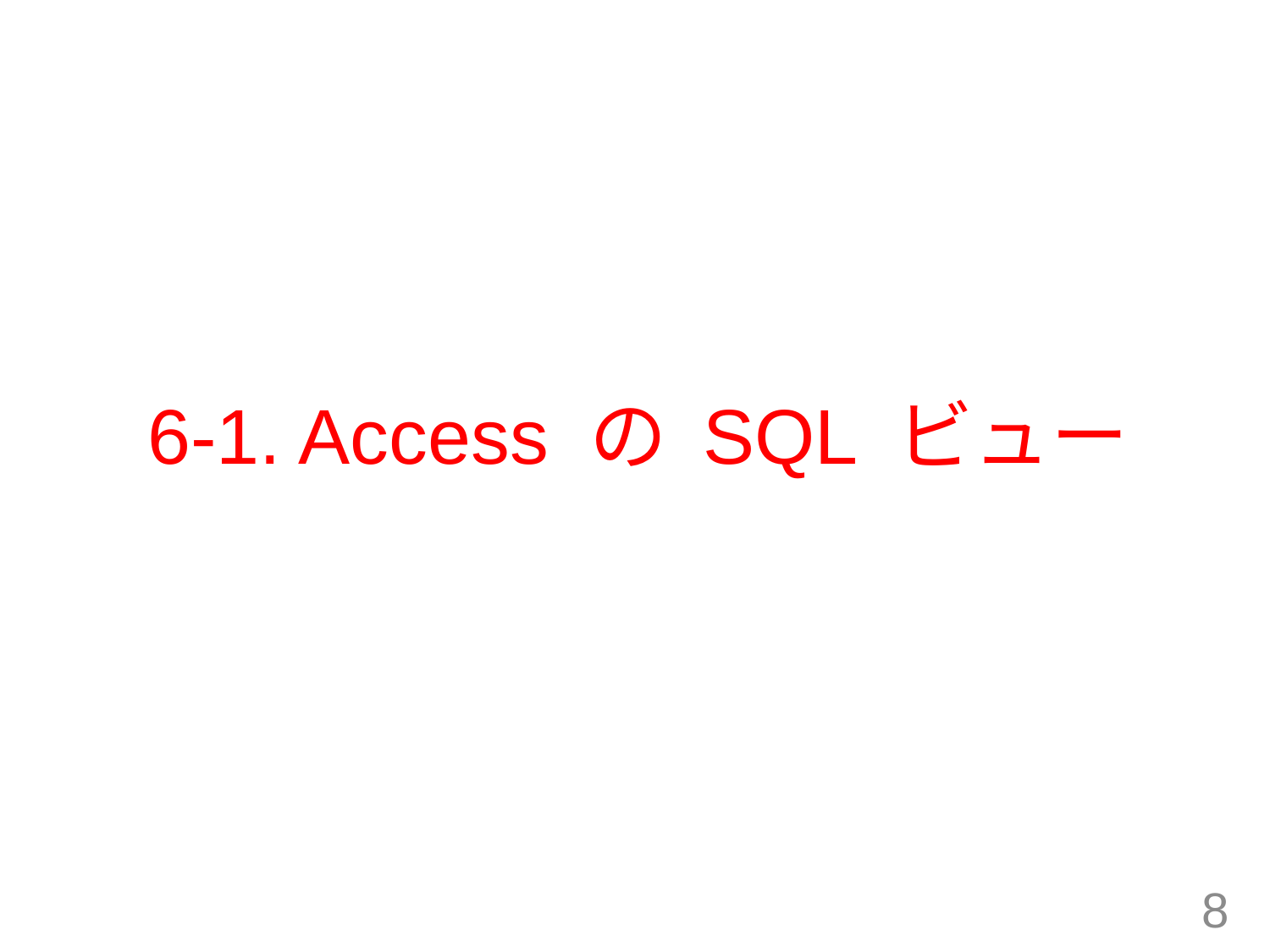

# 6-1. Access の SQL ビュー

8